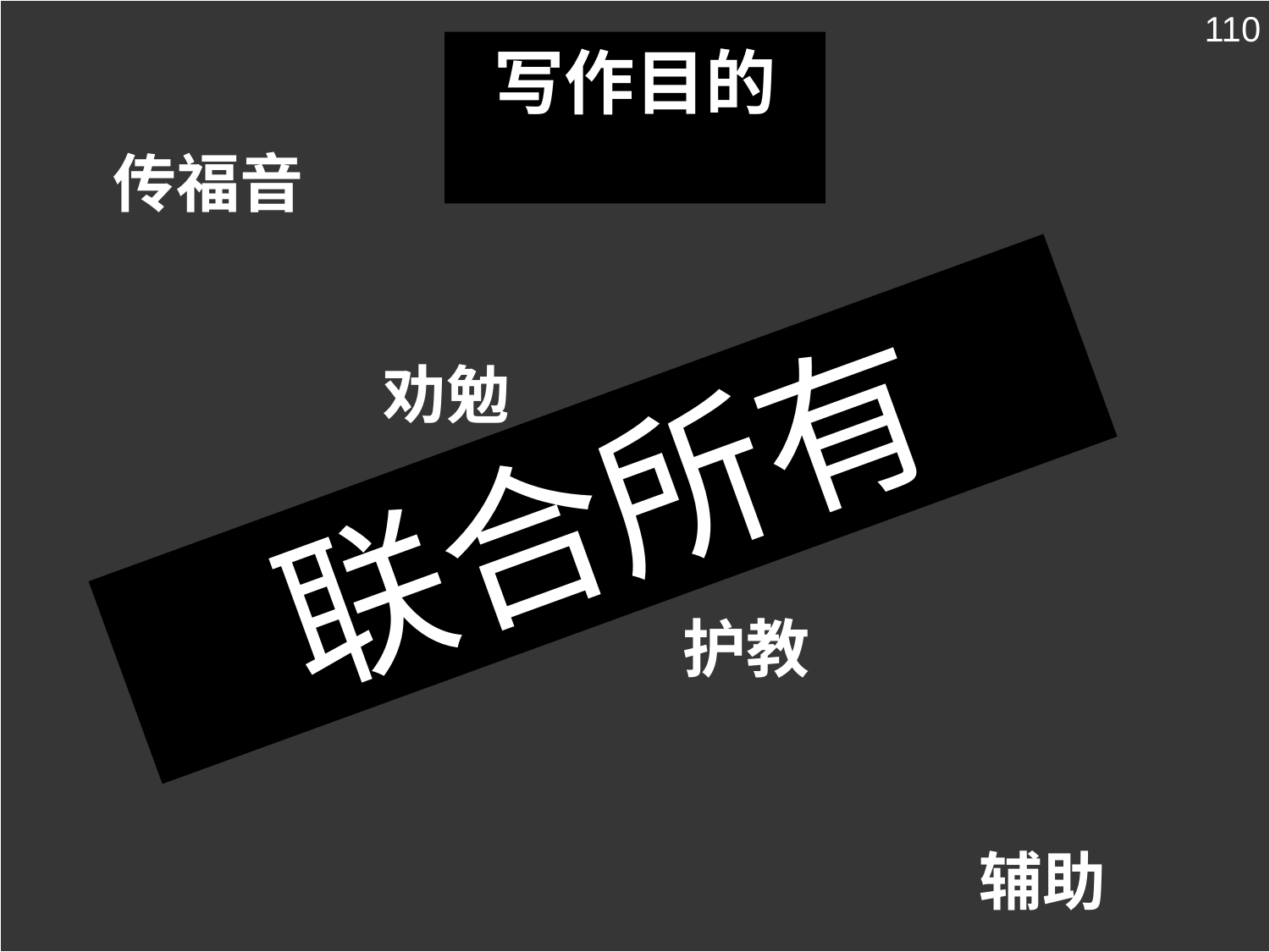

110
写作目的
传福音
劝勉
联合所有
护教
辅助